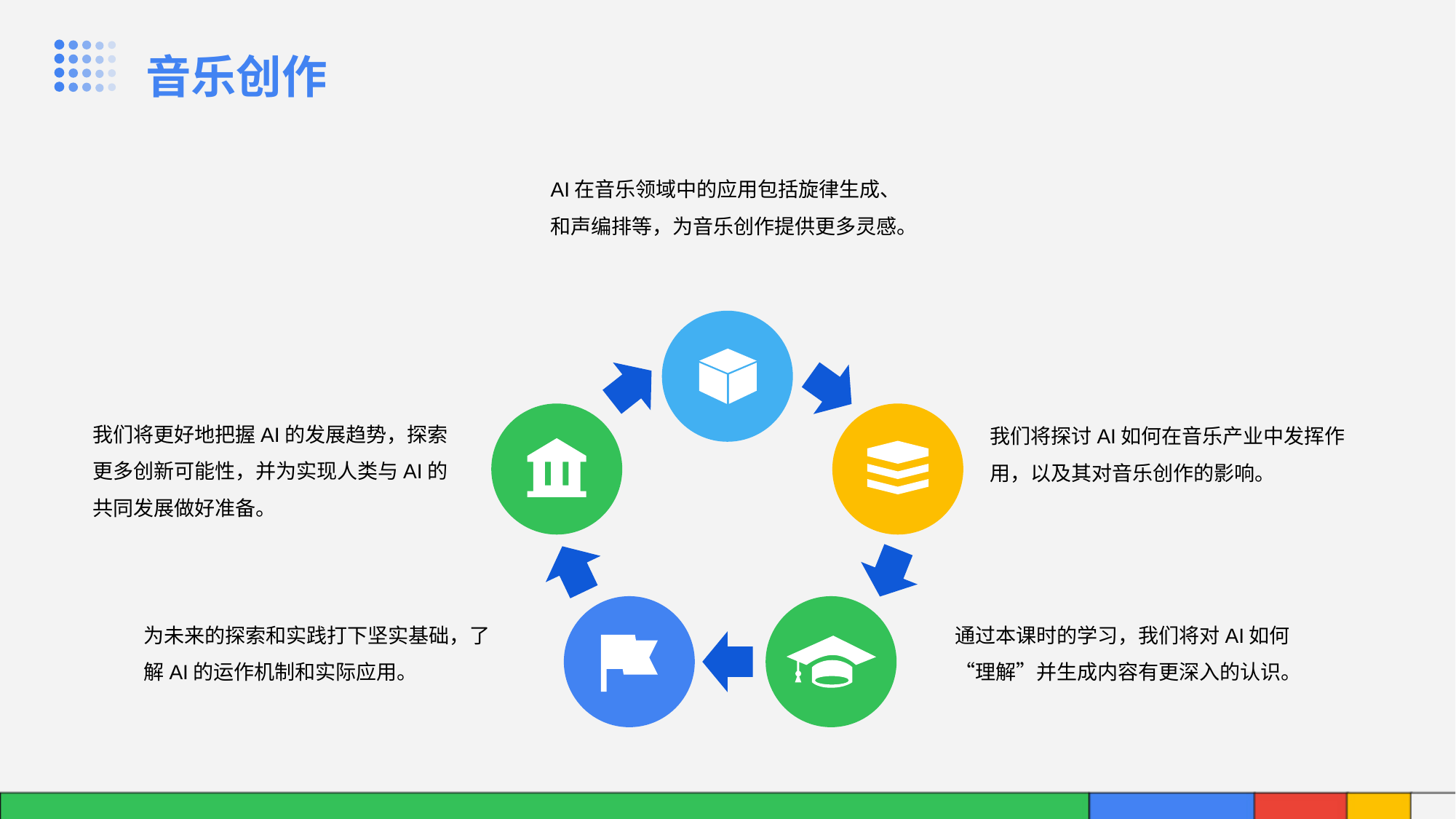

音乐创作

AI在音乐领域中的应用包括旋律生成、和声编排等，为音乐创作提供更多灵感。

我们将更好地把握AI的发展趋势，探索更多创新可能性，并为实现人类与AI的共同发展做好准备。
我们将探讨AI如何在音乐产业中发挥作用，以及其对音乐创作的影响。

为未来的探索和实践打下坚实基础，了解AI的运作机制和实际应用。
通过本课时的学习，我们将对AI如何“理解”并生成内容有更深入的认识。